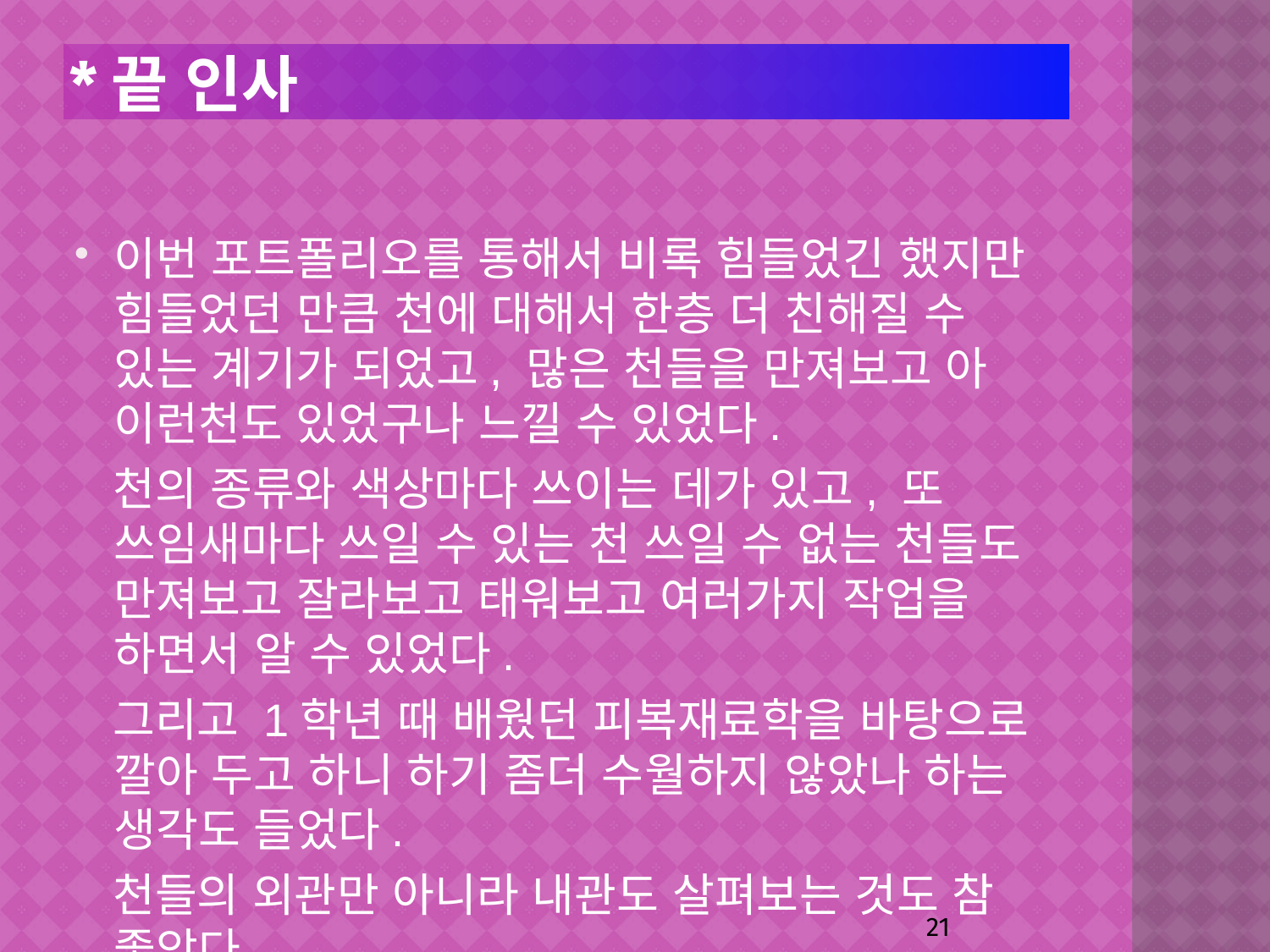

# *끝 인사
이번 포트폴리오를 통해서 비록 힘들었긴 했지만 힘들었던 만큼 천에 대해서 한층 더 친해질 수 있는 계기가 되었고, 많은 천들을 만져보고 아 이런천도 있었구나 느낄 수 있었다.
  천의 종류와 색상마다 쓰이는 데가 있고, 또 쓰임새마다 쓰일 수 있는 천 쓰일 수 없는 천들도 만져보고 잘라보고 태워보고 여러가지 작업을 하면서 알 수 있었다.
  그리고 1학년 때 배웠던 피복재료학을 바탕으로 깔아 두고 하니 하기 좀더 수월하지 않았나 하는 생각도 들었다.
  천들의 외관만 아니라 내관도 살펴보는 것도 참 좋았다.
21